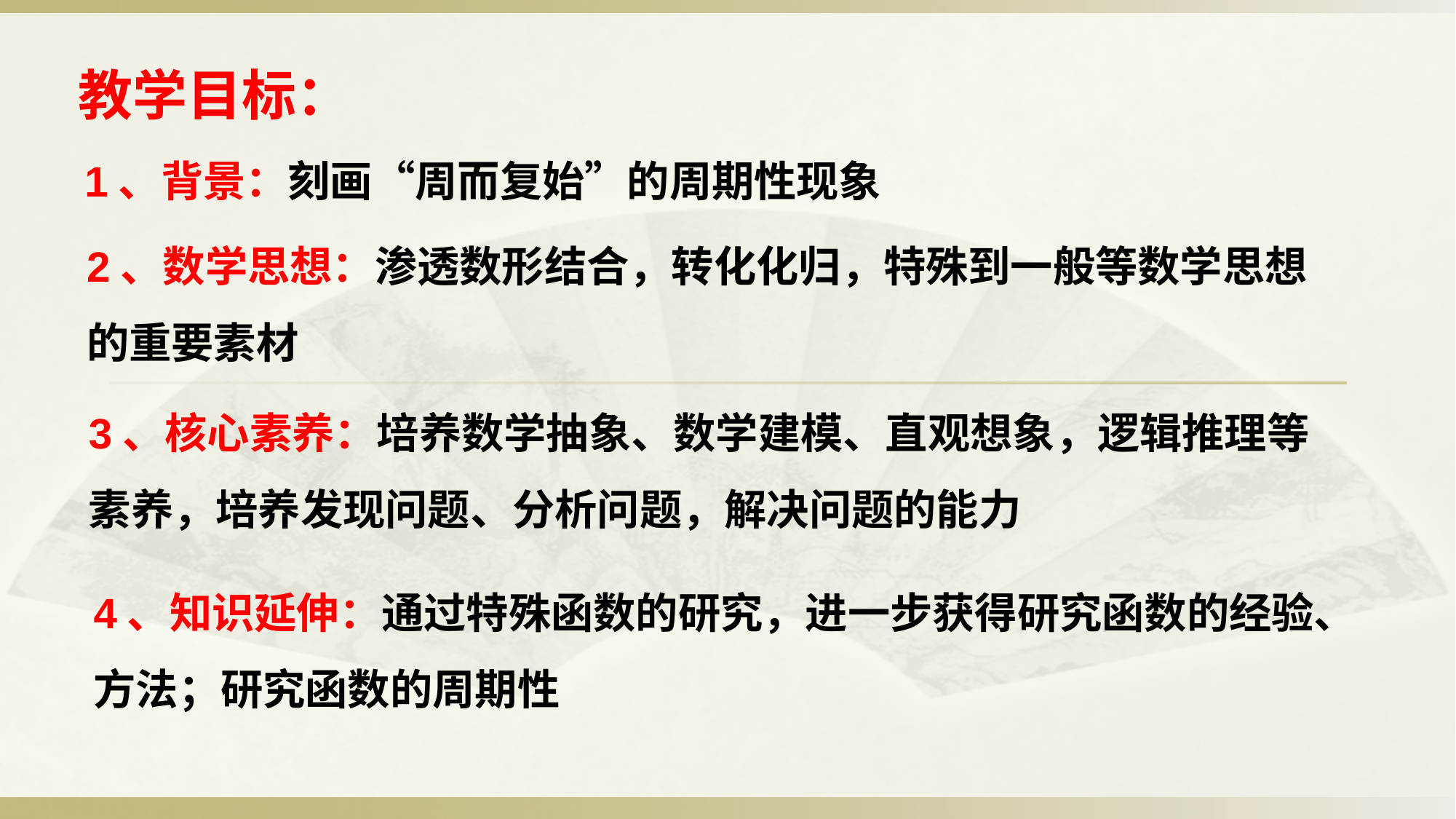

教学目标：
1、背景：刻画“周而复始”的周期性现象
2、数学思想：渗透数形结合，转化化归，特殊到一般等数学思想的重要素材
3、核心素养：培养数学抽象、数学建模、直观想象，逻辑推理等素养，培养发现问题、分析问题，解决问题的能力
4、知识延伸：通过特殊函数的研究，进一步获得研究函数的经验、方法；研究函数的周期性